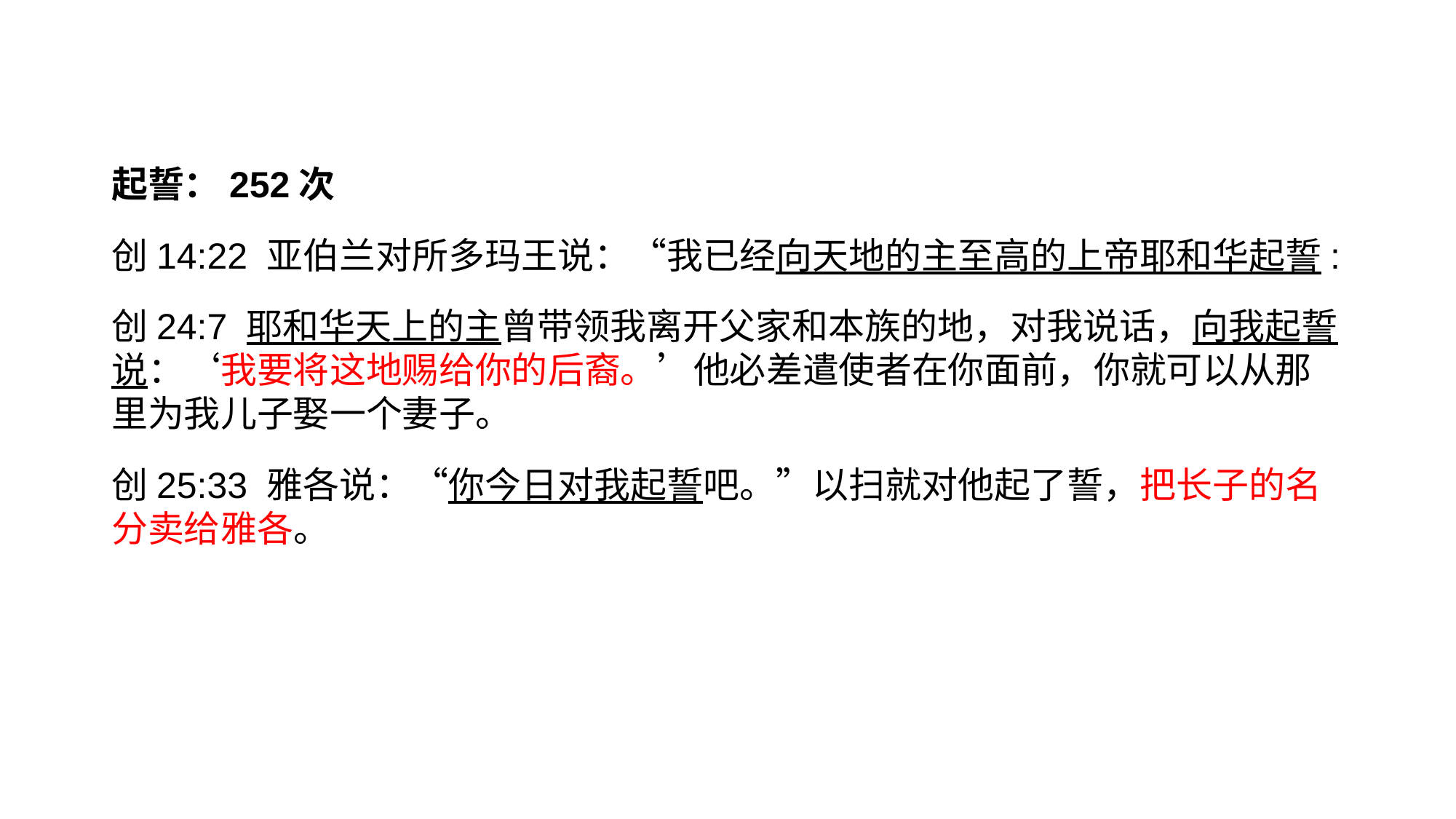

起誓：252次
创14:22 亚伯兰对所多玛王说：“我已经向天地的主至高的上帝耶和华起誓:
创24:7 耶和华天上的主曾带领我离开父家和本族的地，对我说话，向我起誓说：‘我要将这地赐给你的后裔。’他必差遣使者在你面前，你就可以从那里为我儿子娶一个妻子。
创25:33 雅各说：“你今日对我起誓吧。”以扫就对他起了誓，把长子的名分卖给雅各。